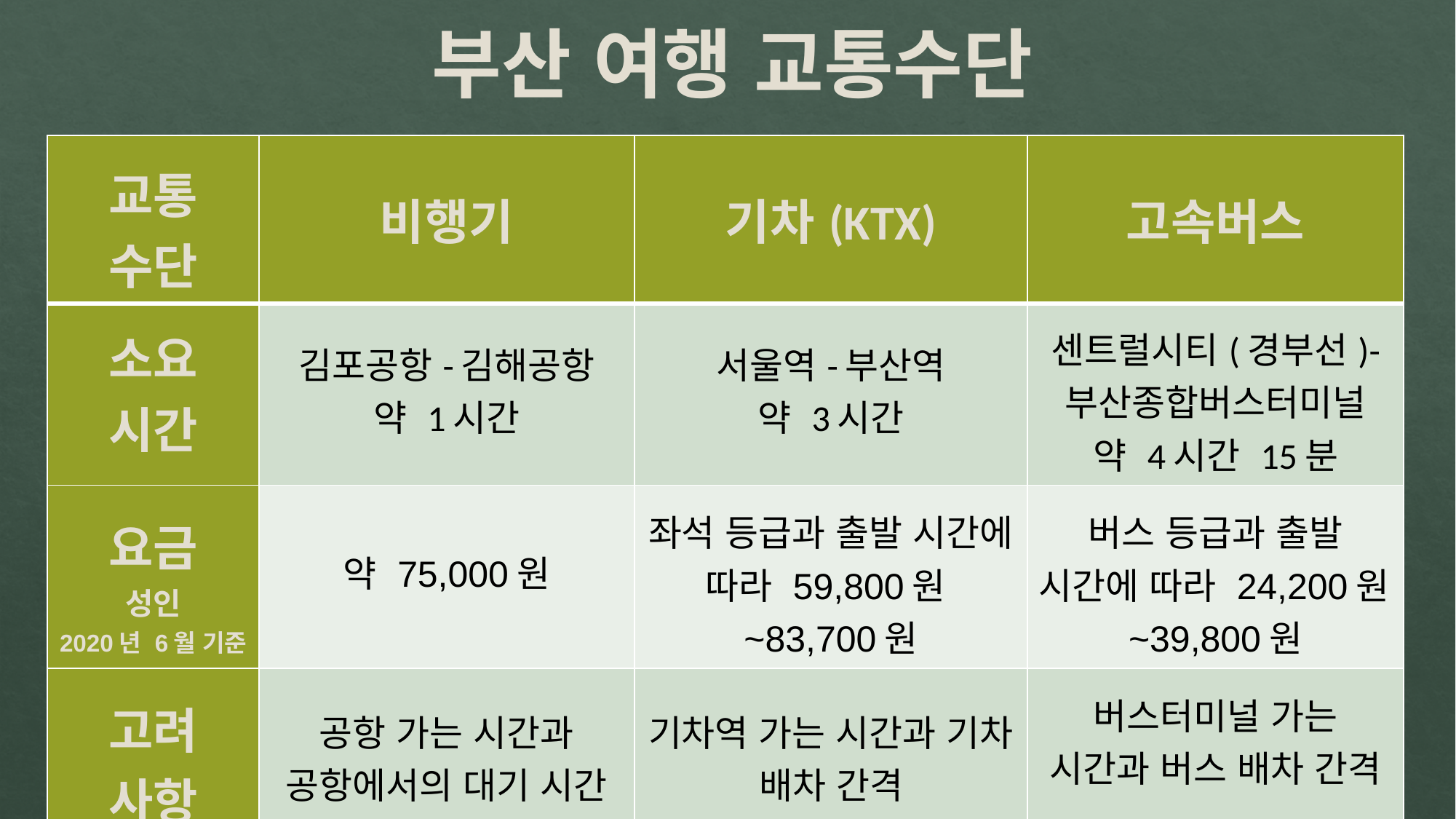

부산 여행 교통수단
| 교통 수단 | 비행기 | 기차(KTX) | 고속버스 |
| --- | --- | --- | --- |
| 소요 시간 | 김포공항-김해공항 약 1시간 | 서울역-부산역 약 3시간 | 센트럴시티(경부선)- 부산종합버스터미널 약 4시간 15분 |
| 요금 성인 2020년 6월 기준 | 약 75,000원 | 좌석 등급과 출발 시간에 따라 59,800원~83,700원 | 버스 등급과 출발 시간에 따라 24,200원~39,800원 |
| 고려 사항 | 공항 가는 시간과 공항에서의 대기 시간 | 기차역 가는 시간과 기차 배차 간격 | 버스터미널 가는 시간과 버스 배차 간격 |